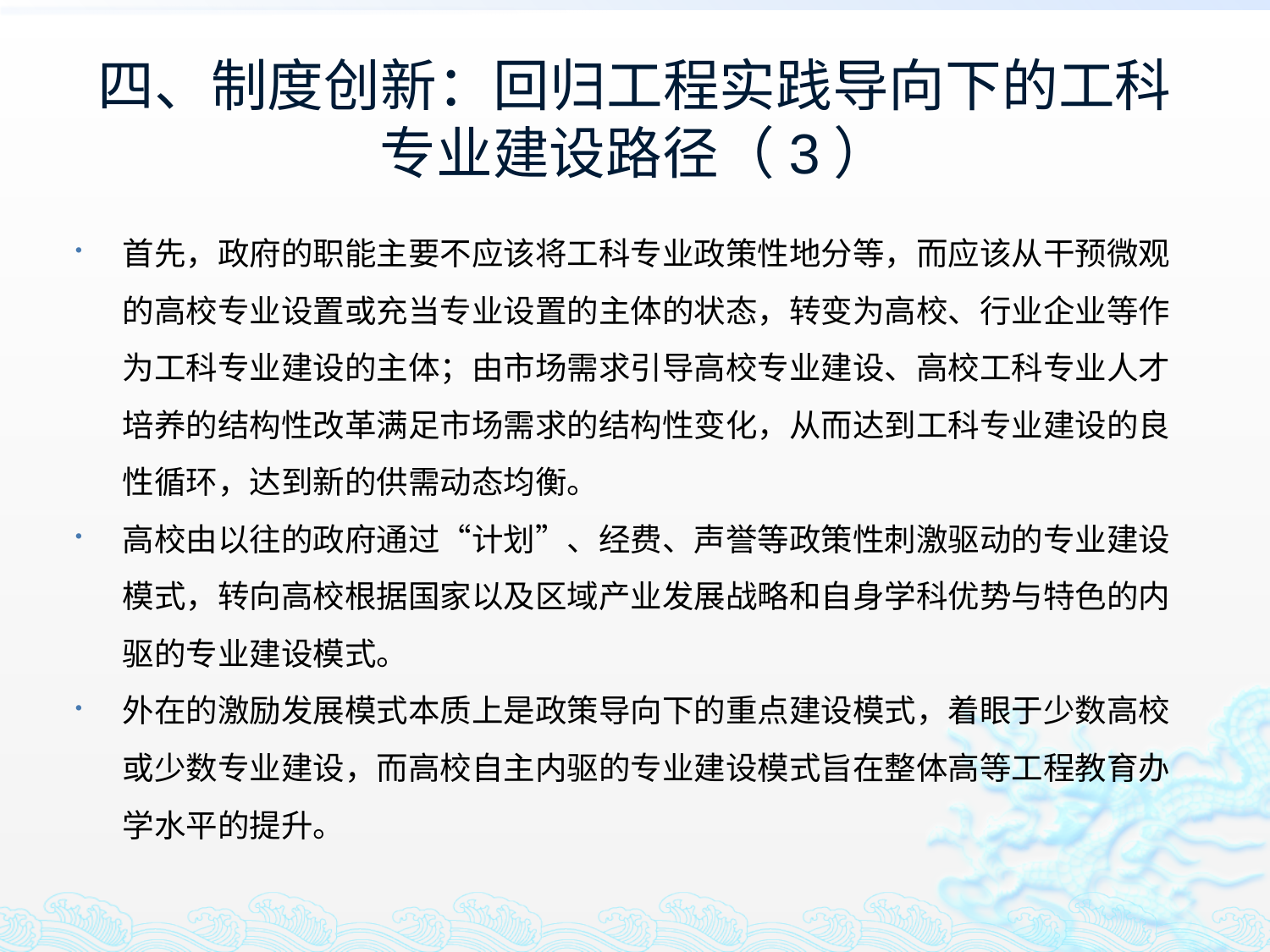

# 四、制度创新：回归工程实践导向下的工科专业建设路径（3）
首先，政府的职能主要不应该将工科专业政策性地分等，而应该从干预微观的高校专业设置或充当专业设置的主体的状态，转变为高校、行业企业等作为工科专业建设的主体；由市场需求引导高校专业建设、高校工科专业人才培养的结构性改革满足市场需求的结构性变化，从而达到工科专业建设的良性循环，达到新的供需动态均衡。
高校由以往的政府通过“计划”、经费、声誉等政策性刺激驱动的专业建设模式，转向高校根据国家以及区域产业发展战略和自身学科优势与特色的内驱的专业建设模式。
外在的激励发展模式本质上是政策导向下的重点建设模式，着眼于少数高校或少数专业建设，而高校自主内驱的专业建设模式旨在整体高等工程教育办学水平的提升。